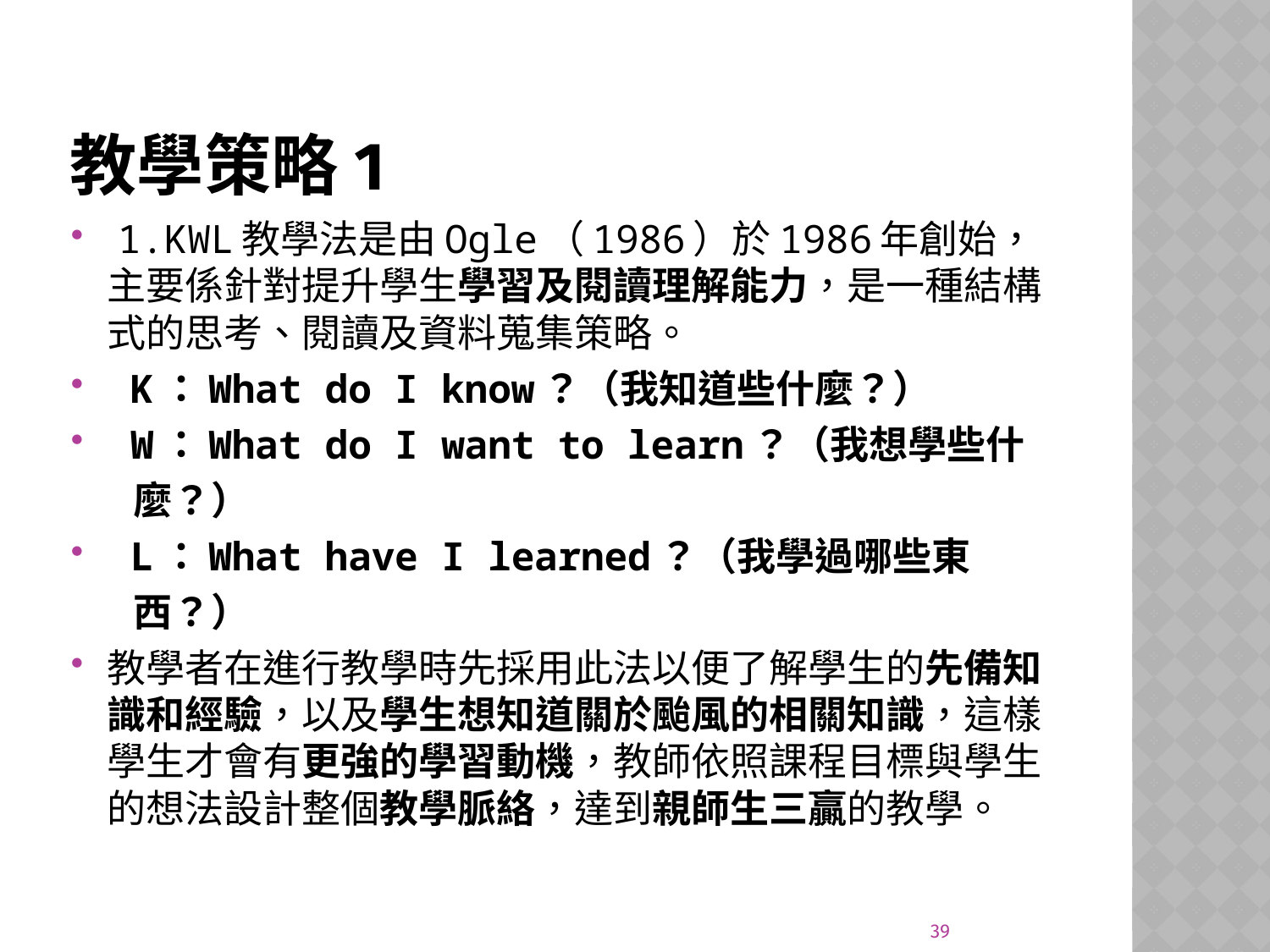

# 教學策略1
 1.KWL教學法是由Ogle（1986）於1986年創始，主要係針對提升學生學習及閱讀理解能力，是一種結構式的思考、閱讀及資料蒐集策略。
 K：What do I know？（我知道些什麼？）
 W：What do I want to learn？（我想學些什
      麼？）
 L：What have I learned？（我學過哪些東
      西？）
教學者在進行教學時先採用此法以便了解學生的先備知識和經驗，以及學生想知道關於颱風的相關知識，這樣學生才會有更強的學習動機，教師依照課程目標與學生的想法設計整個教學脈絡，達到親師生三贏的教學。
39